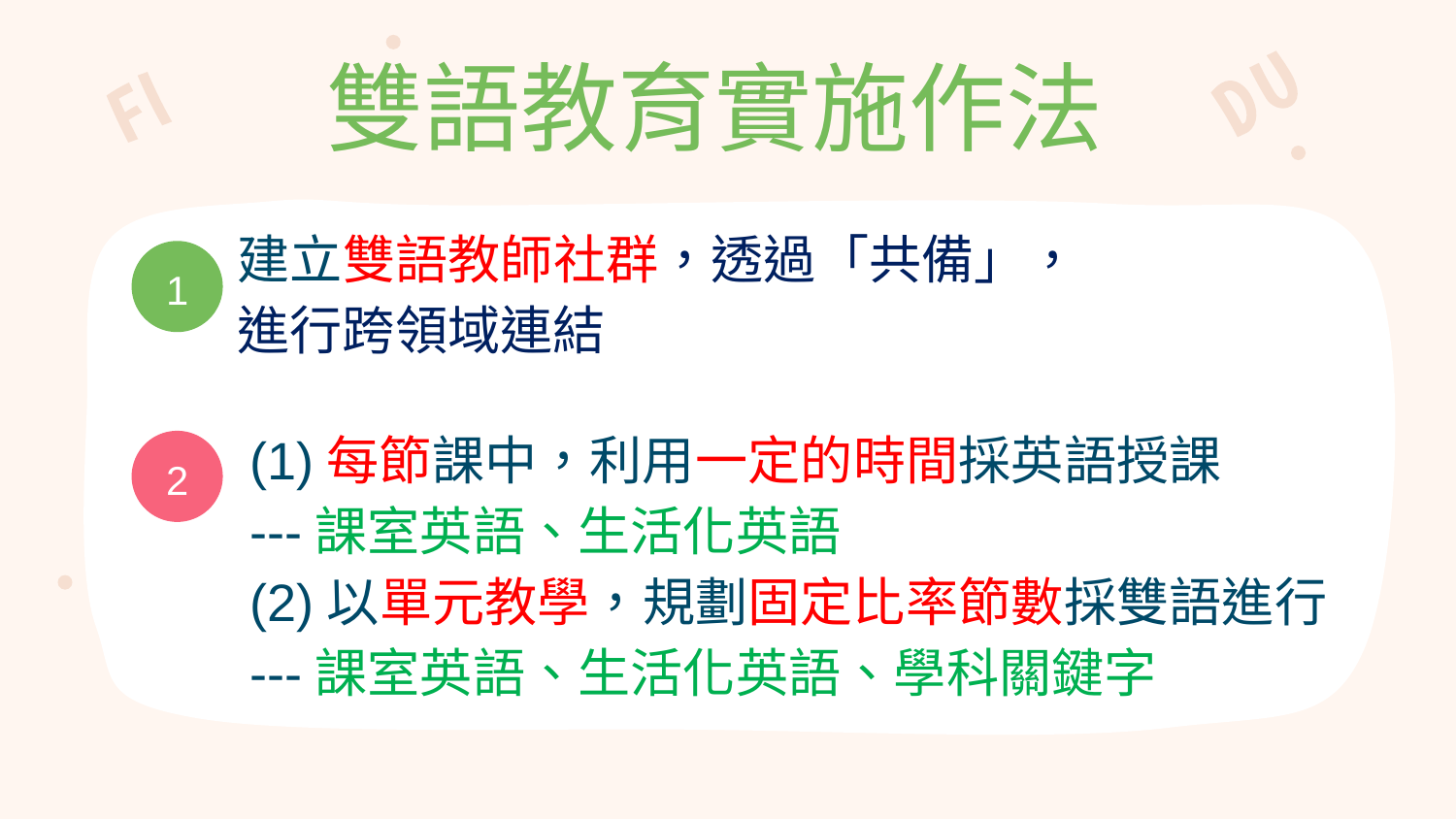

雙語教育實施作法
建立雙語教師社群，透過「共備」，
進行跨領域連結

1
(1)每節課中，利用一定的時間採英語授課
---課室英語、生活化英語
(2)以單元教學，規劃固定比率節數採雙語進行
---課室英語、生活化英語、學科關鍵字

2